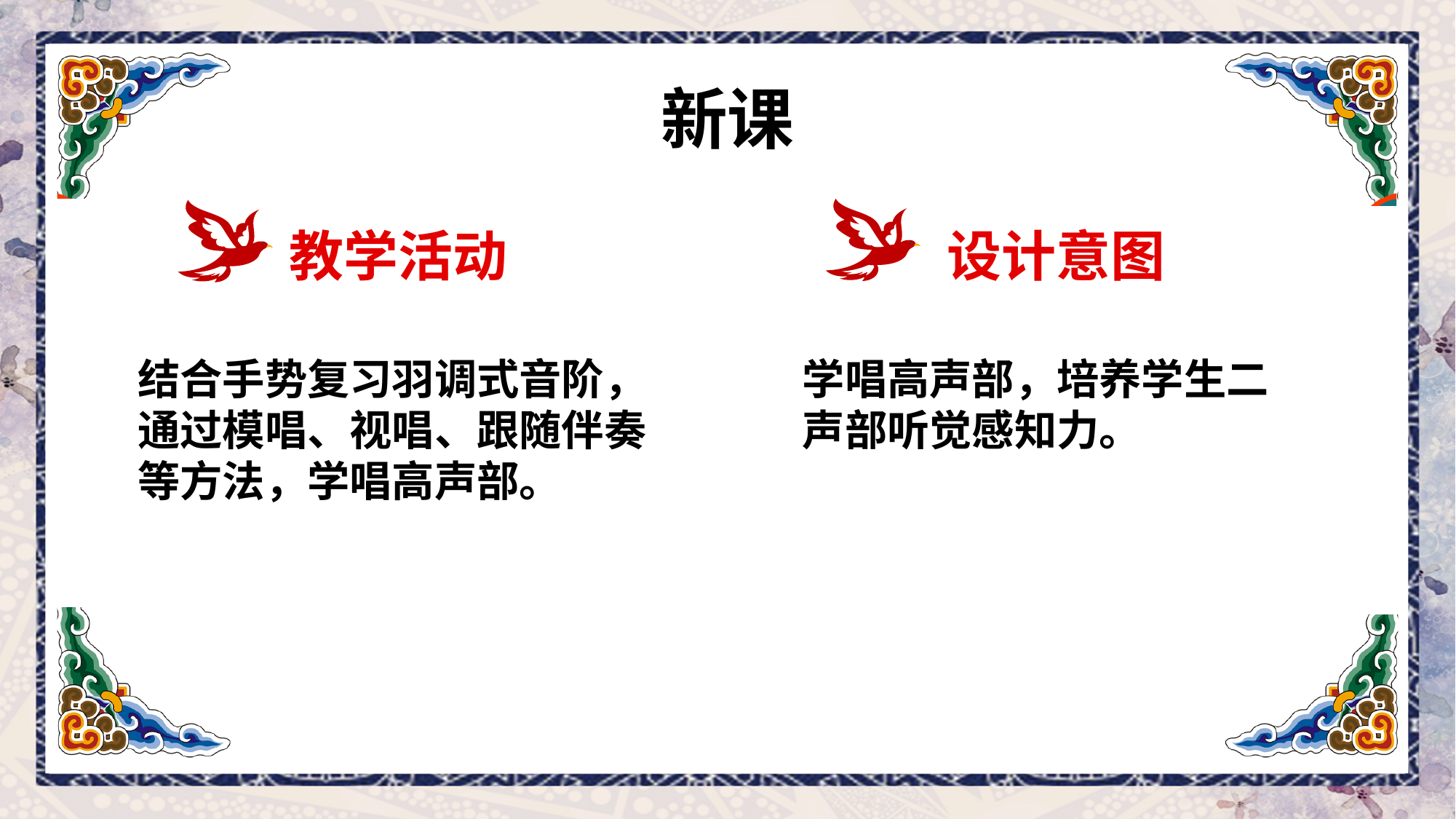

新课

教学活动
设计意图
结合手势复习羽调式音阶，通过模唱、视唱、跟随伴奏等方法，学唱高声部。
学唱高声部，培养学生二声部听觉感知力。